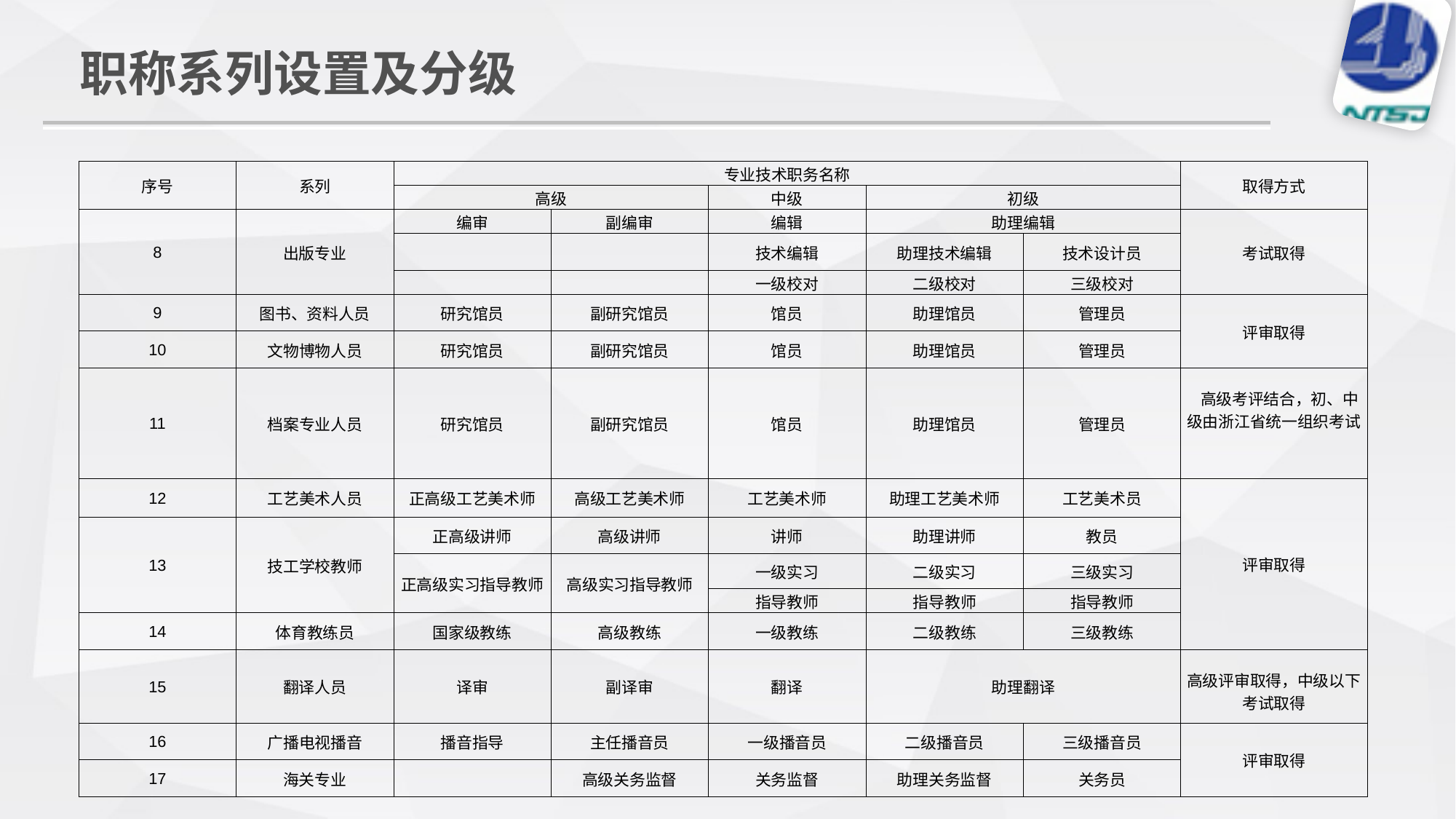

职称系列设置及分级
| 序号 | 系列 | 专业技术职务名称 |  |  |  |  | 取得方式 |
| --- | --- | --- | --- | --- | --- | --- | --- |
|  |  | 高级 |  | 中级 | 初级 |  |  |
| 8 | 出版专业 | 编审 | 副编审 | 编辑 | 助理编辑 |  | 考试取得 |
|  |  |  |  | 技术编辑 | 助理技术编辑 | 技术设计员 |  |
|  |  |  |  | 一级校对 | 二级校对 | 三级校对 |  |
| 9 | 图书、资料人员 | 研究馆员 | 副研究馆员 | 馆员 | 助理馆员 | 管理员 | 评审取得 |
| 10 | 文物博物人员 | 研究馆员 | 副研究馆员 | 馆员 | 助理馆员 | 管理员 |  |
| 11 | 档案专业人员 | 研究馆员 | 副研究馆员 | 馆员 | 助理馆员 | 管理员 | 高级考评结合，初、中级由浙江省统一组织考试 |
| 12 | 工艺美术人员 | 正高级工艺美术师 | 高级工艺美术师 | 工艺美术师 | 助理工艺美术师 | 工艺美术员 | 评审取得 |
| 13 | 技工学校教师 | 正高级讲师 | 高级讲师 | 讲师 | 助理讲师 | 教员 |  |
|  |  | 正高级实习指导教师 | 高级实习指导教师 | 一级实习 | 二级实习 | 三级实习 |  |
|  |  |  |  | 指导教师 | 指导教师 | 指导教师 |  |
| 14 | 体育教练员 | 国家级教练 | 高级教练 | 一级教练 | 二级教练 | 三级教练 |  |
| 15 | 翻译人员 | 译审 | 副译审 | 翻译 | 助理翻译 |  | 高级评审取得，中级以下考试取得 |
| 16 | 广播电视播音 | 播音指导 | 主任播音员 | 一级播音员 | 二级播音员 | 三级播音员 | 评审取得 |
| 17 | 海关专业 |  | 高级关务监督 | 关务监督 | 助理关务监督 | 关务员 |  |